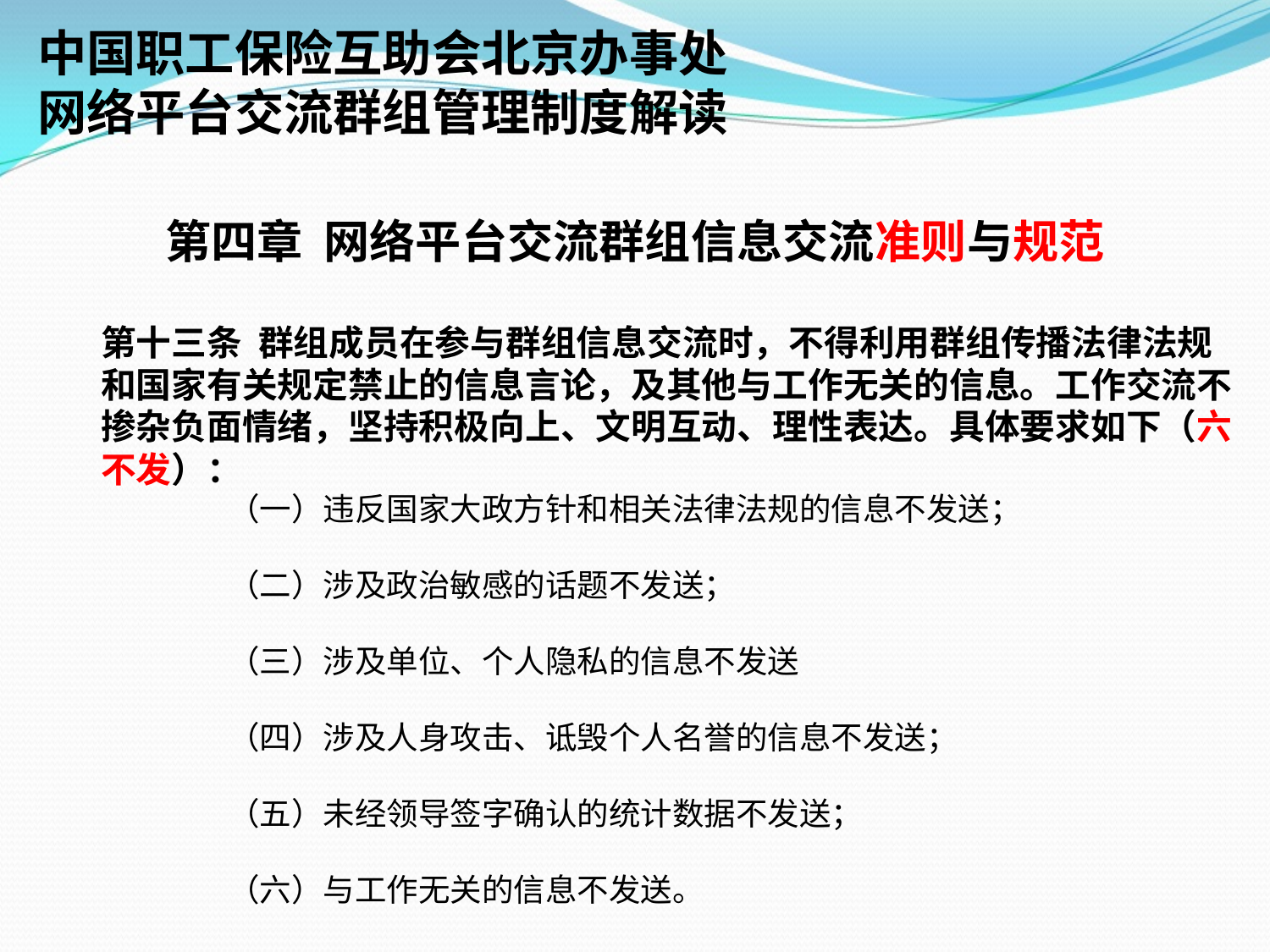

中国职工保险互助会北京办事处
网络平台交流群组管理制度解读
第四章  网络平台交流群组信息交流准则与规范

第十三条  群组成员在参与群组信息交流时，不得利用群组传播法律法规和国家有关规定禁止的信息言论，及其他与工作无关的信息。工作交流不掺杂负面情绪，坚持积极向上、文明互动、理性表达。具体要求如下（六不发）：
	（一）违反国家大政方针和相关法律法规的信息不发送；

	（二）涉及政治敏感的话题不发送；

	（三）涉及单位、个人隐私的信息不发送

	（四）涉及人身攻击、诋毁个人名誉的信息不发送；

	（五）未经领导签字确认的统计数据不发送；

	（六）与工作无关的信息不发送。